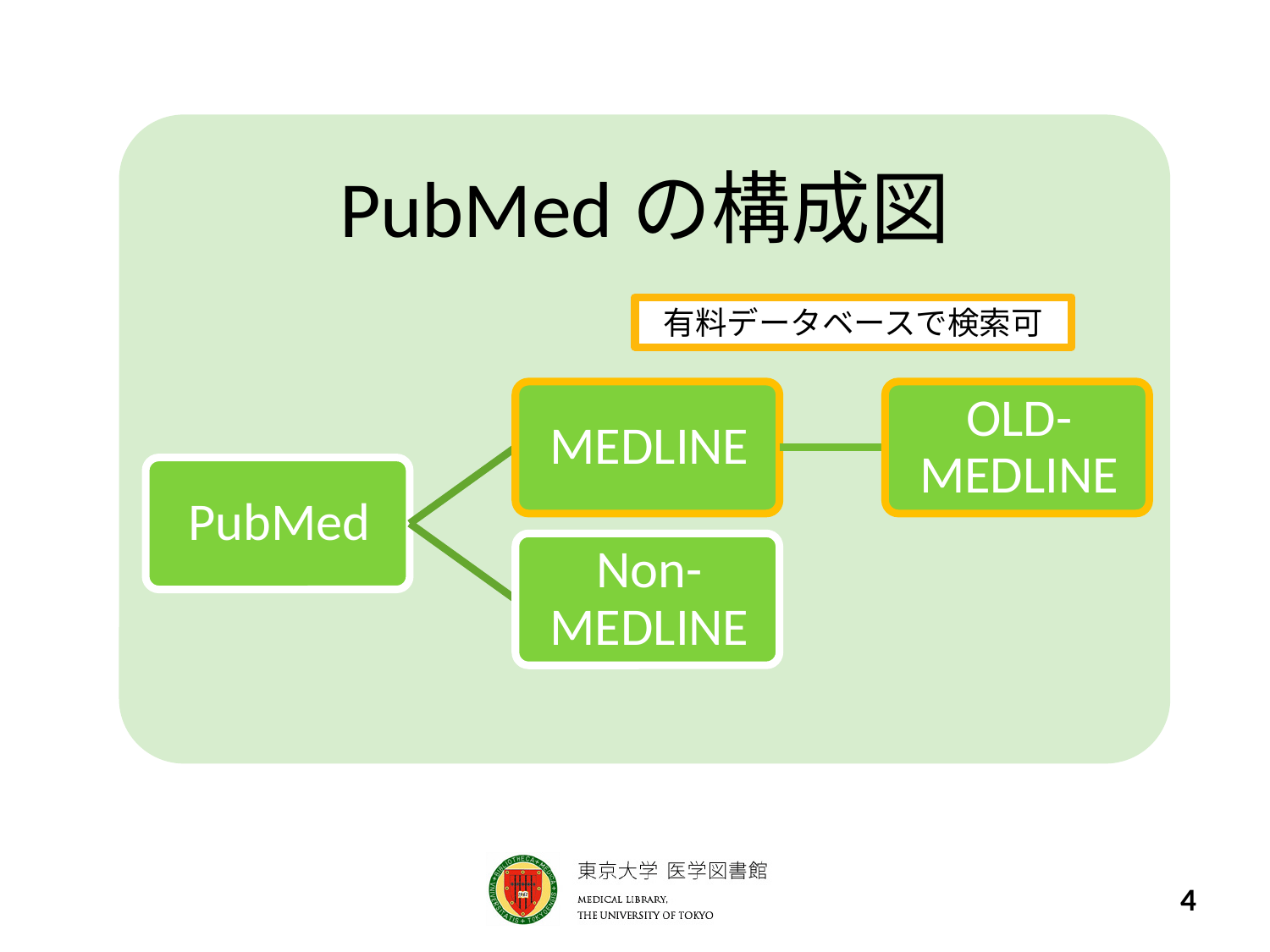

PubMedの構成図
PubMed

MEDLINE

OLD-MEDLINE

Non-MEDLINE
有料データベースで検索可
4